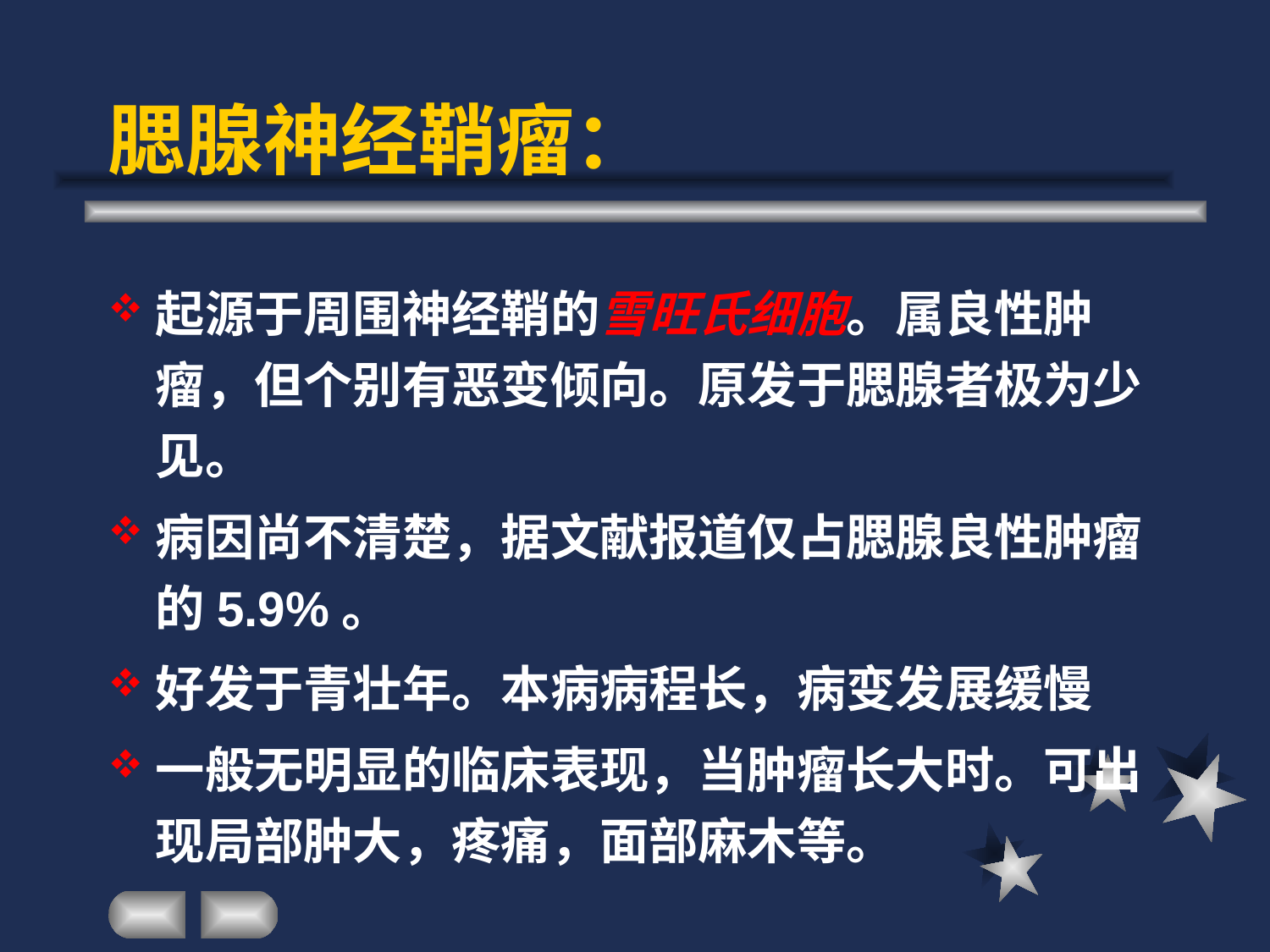

# 腮腺神经鞘瘤：
起源于周围神经鞘的雪旺氏细胞。属良性肿瘤，但个别有恶变倾向。原发于腮腺者极为少见。
病因尚不清楚，据文献报道仅占腮腺良性肿瘤的5.9%。
好发于青壮年。本病病程长，病变发展缓慢
一般无明显的临床表现，当肿瘤长大时。可出现局部肿大，疼痛，面部麻木等。